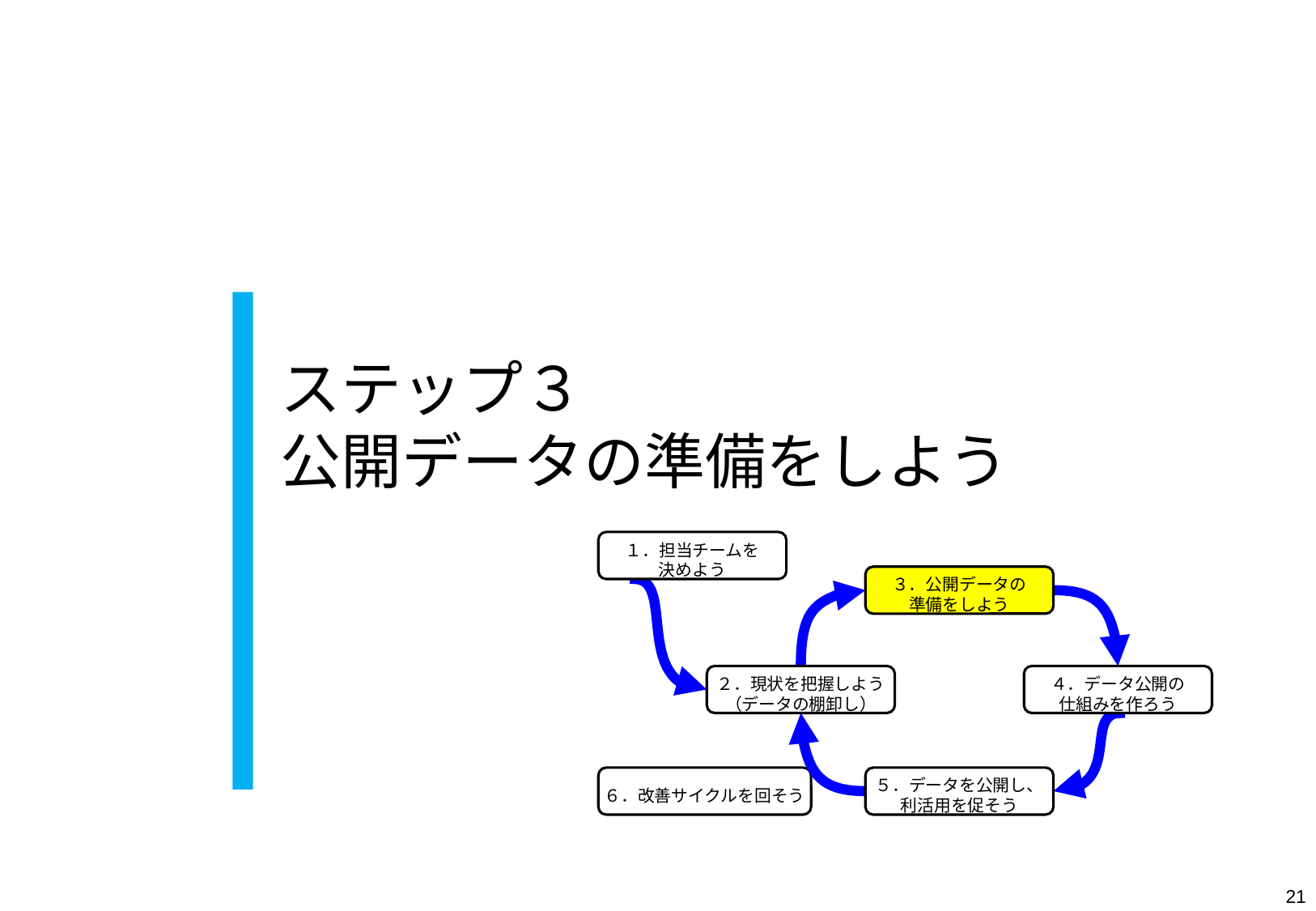

# ステップ３ 公開データの準備をしよう
１．担当チームを
決めよう
３．公開データの
準備をしよう
２．現状を把握しよう
（データの棚卸し）
４．データ公開の
仕組みを作ろう
６．改善サイクルを回そう
５．データを公開し、
利活用を促そう
21